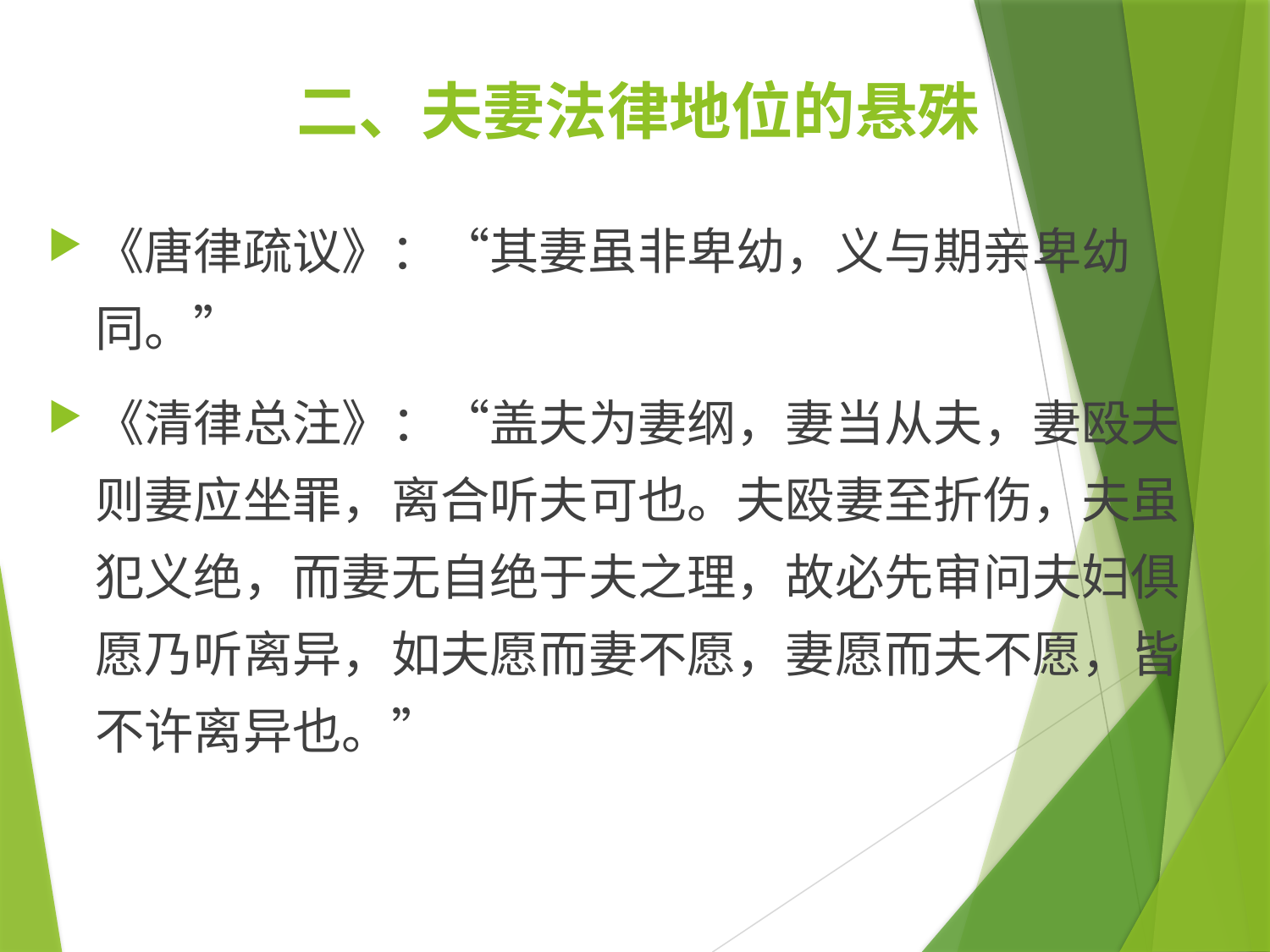

# 二、夫妻法律地位的悬殊
《唐律疏议》：“其妻虽非卑幼，义与期亲卑幼同。”
《清律总注》：“盖夫为妻纲，妻当从夫，妻殴夫则妻应坐罪，离合听夫可也。夫殴妻至折伤，夫虽犯义绝，而妻无自绝于夫之理，故必先审问夫妇俱愿乃听离异，如夫愿而妻不愿，妻愿而夫不愿，皆不许离异也。”